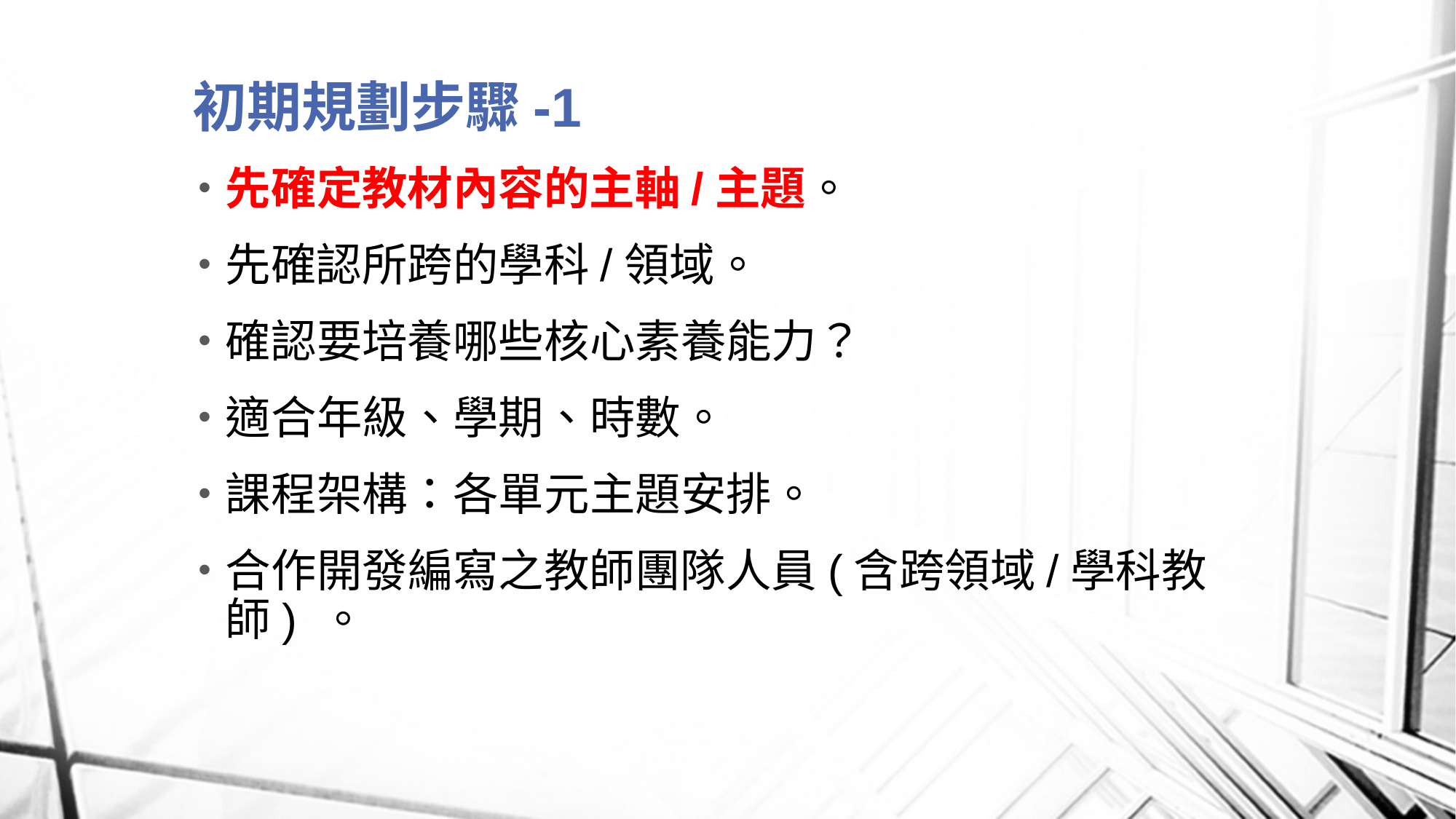

# 初期規劃步驟-1
先確定教材內容的主軸/主題。
先確認所跨的學科/領域。
確認要培養哪些核心素養能力？
適合年級、學期、時數。
課程架構：各單元主題安排。
合作開發編寫之教師團隊人員(含跨領域/學科教師) 。